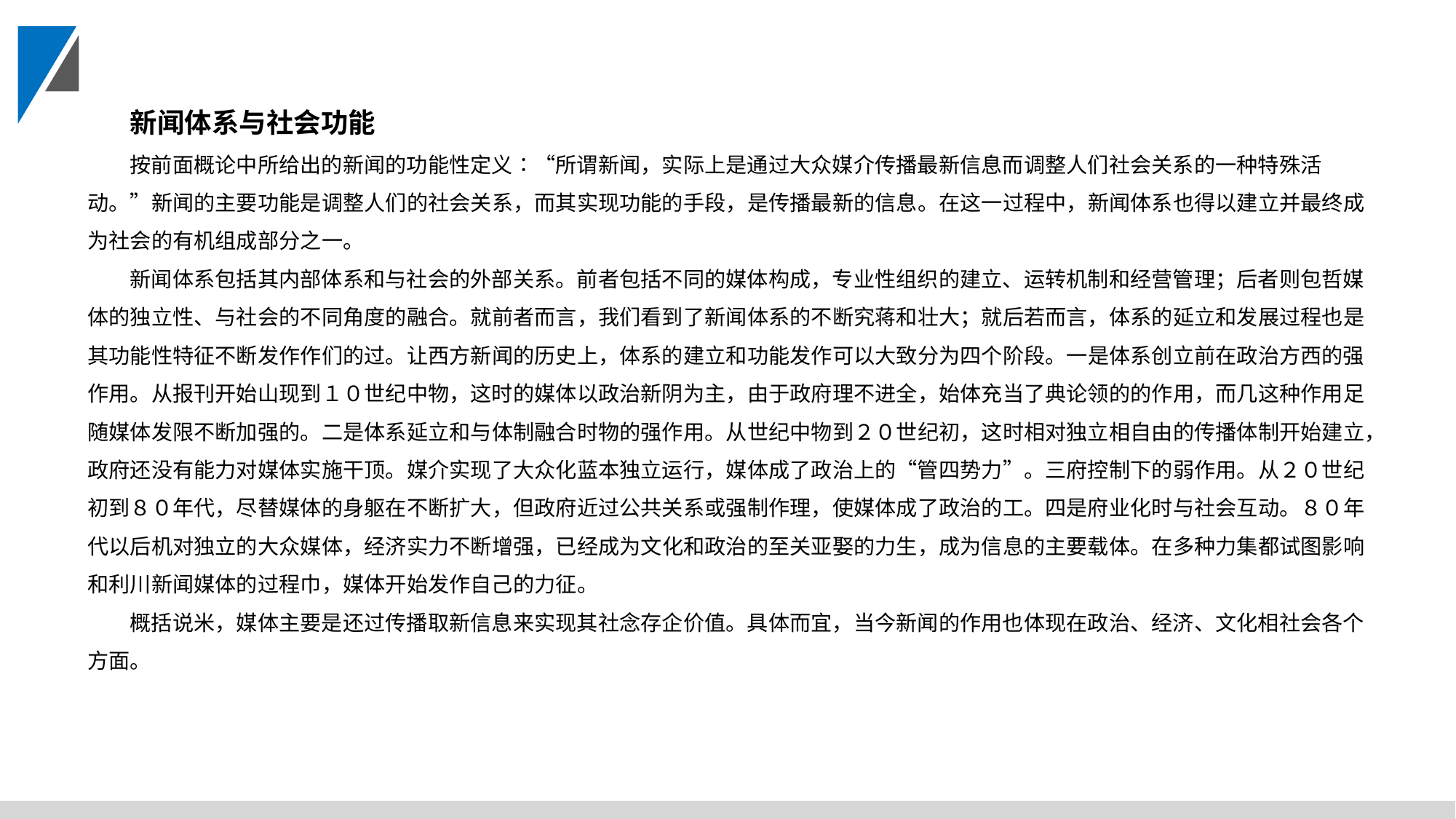

新闻体系与社会功能
按前面概论中所给出的新闻的功能性定义∶“所谓新闻，实际上是通过大众媒介传播最新信息而调整人们社会关系的一种特殊活动。”新闻的主要功能是调整人们的社会关系，而其实现功能的手段，是传播最新的信息。在这一过程中，新闻体系也得以建立并最终成为社会的有机组成部分之一。
新闻体系包括其内部体系和与社会的外部关系。前者包括不同的媒体构成，专业性组织的建立、运转机制和经营管理；后者则包哲媒体的独立性、与社会的不同角度的融合。就前者而言，我们看到了新闻体系的不断究蒋和壮大；就后若而言，体系的延立和发展过程也是其功能性特征不断发作作们的过。让西方新闻的历史上，体系的建立和功能发作可以大致分为四个阶段。一是体系创立前在政治方西的强作用。从报刊开始山现到１０世纪中物，这时的媒体以政治新阴为主，由于政府理不进全，始体充当了典论领的的作用，而几这种作用足随媒体发限不断加强的。二是体系延立和与体制融合时物的强作用。从世纪中物到２０世纪初，这时相对独立相自由的传播体制开始建立，政府还没有能力对媒体实施干顶。媒介实现了大众化蓝本独立运行，媒体成了政治上的“管四势力”。三府控制下的弱作用。从２０世纪初到８０年代，尽替媒体的身躯在不断扩大，但政府近过公共关系或强制作理，使媒体成了政治的工。四是府业化时与社会互动。８０年代以后机对独立的大众媒体，经济实力不断增强，已经成为文化和政治的至关亚娶的力生，成为信息的主要载体。在多种力集都试图影响和利川新闻媒体的过程巾，媒体开始发作自己的力征。
概括说米，媒体主要是还过传播取新信息来实现其社念存企价值。具体而宜，当今新闻的作用也体现在政治、经济、文化相社会各个方面。